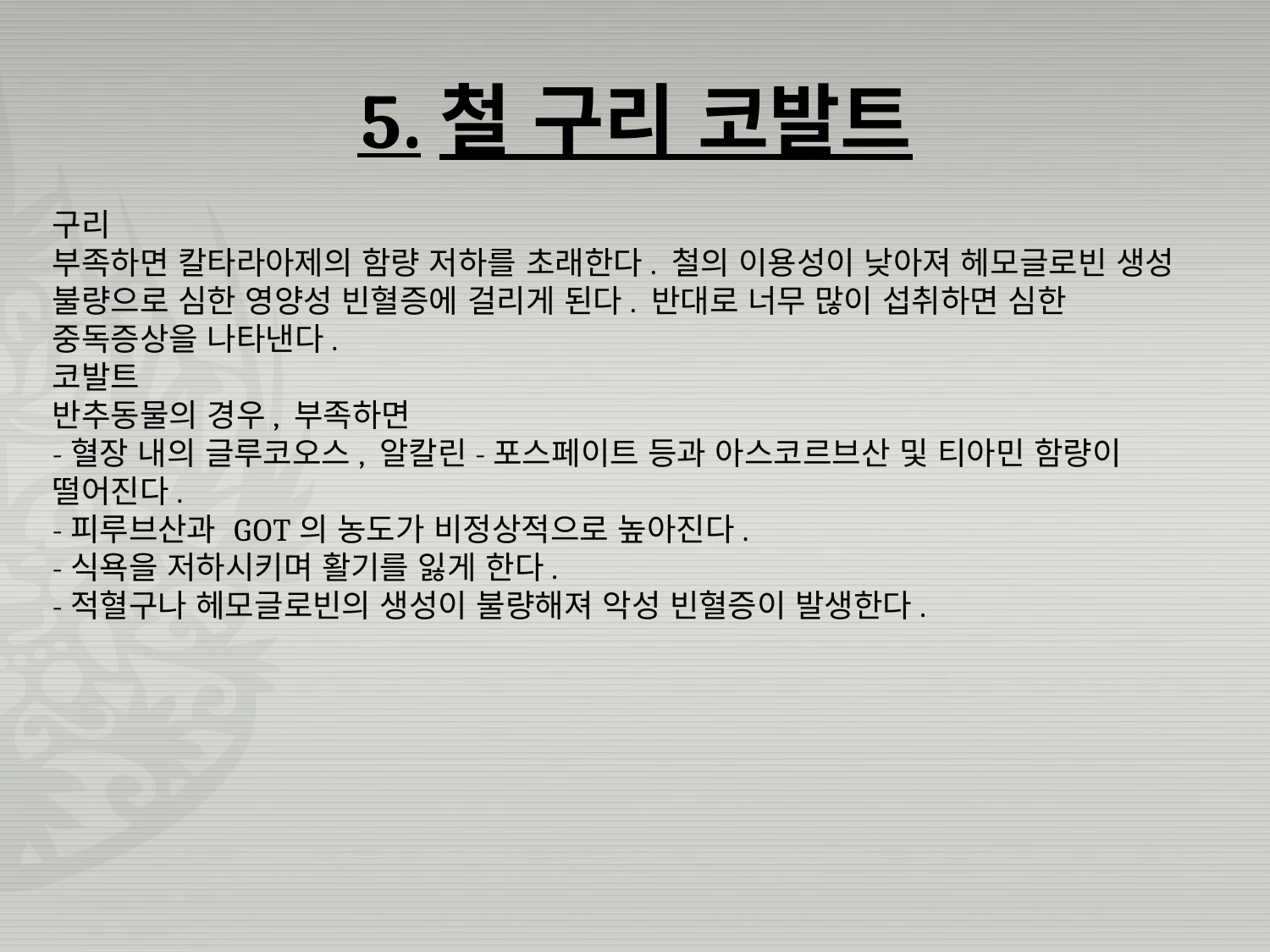

# 5.철 구리 코발트
구리
부족하면 칼타라아제의 함량 저하를 초래한다. 철의 이용성이 낮아져 헤모글로빈 생성 불량으로 심한 영양성 빈혈증에 걸리게 된다. 반대로 너무 많이 섭취하면 심한 중독증상을 나타낸다.
코발트
반추동물의 경우, 부족하면
-혈장 내의 글루코오스, 알칼린-포스페이트 등과 아스코르브산 및 티아민 함량이 떨어진다.
-피루브산과 GOT의 농도가 비정상적으로 높아진다.
-식욕을 저하시키며 활기를 잃게 한다.
-적혈구나 헤모글로빈의 생성이 불량해져 악성 빈혈증이 발생한다.